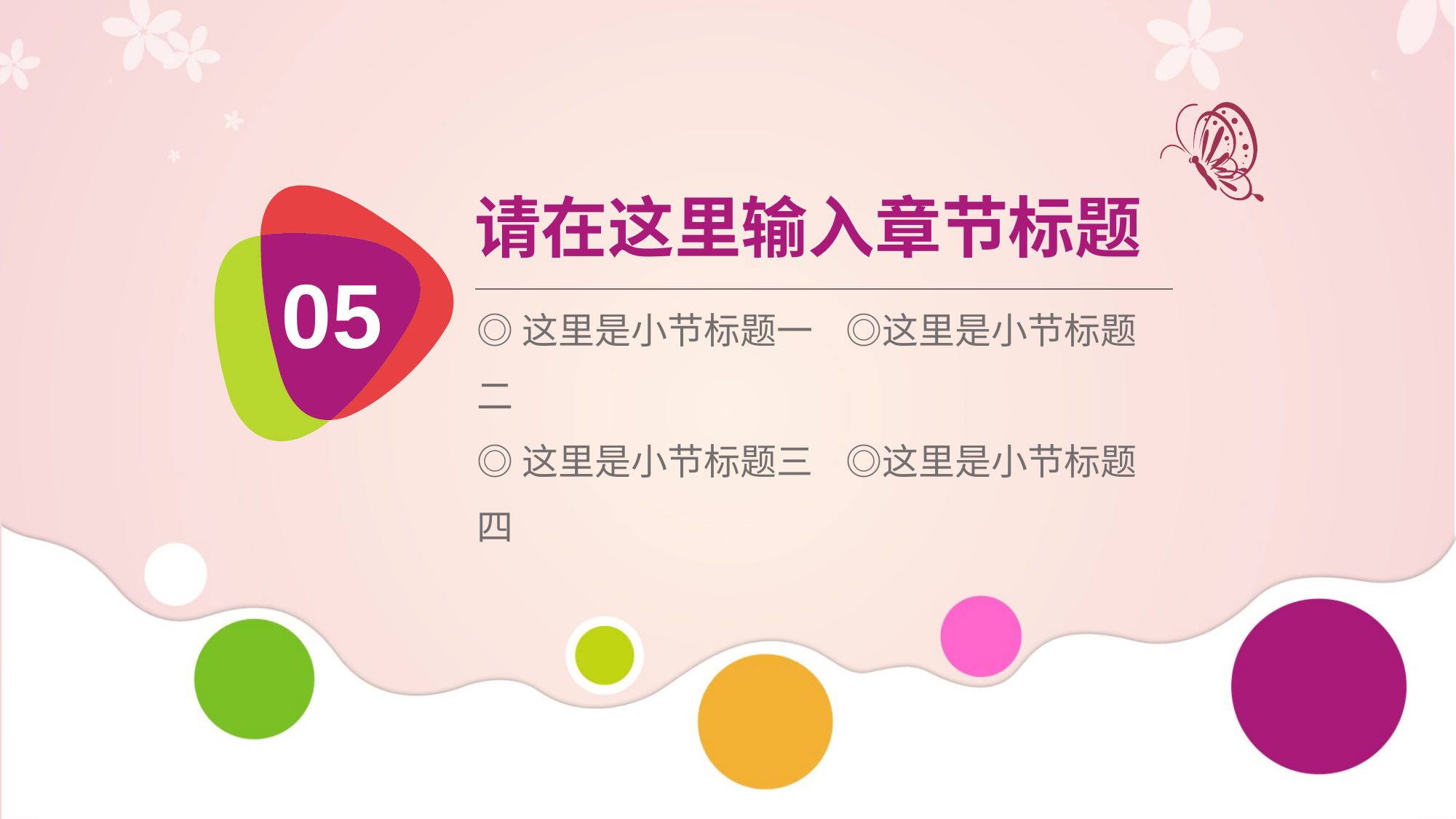

请在这里输入章节标题
05
◎这里是小节标题一    ◎这里是小节标题二
◎这里是小节标题三    ◎这里是小节标题四